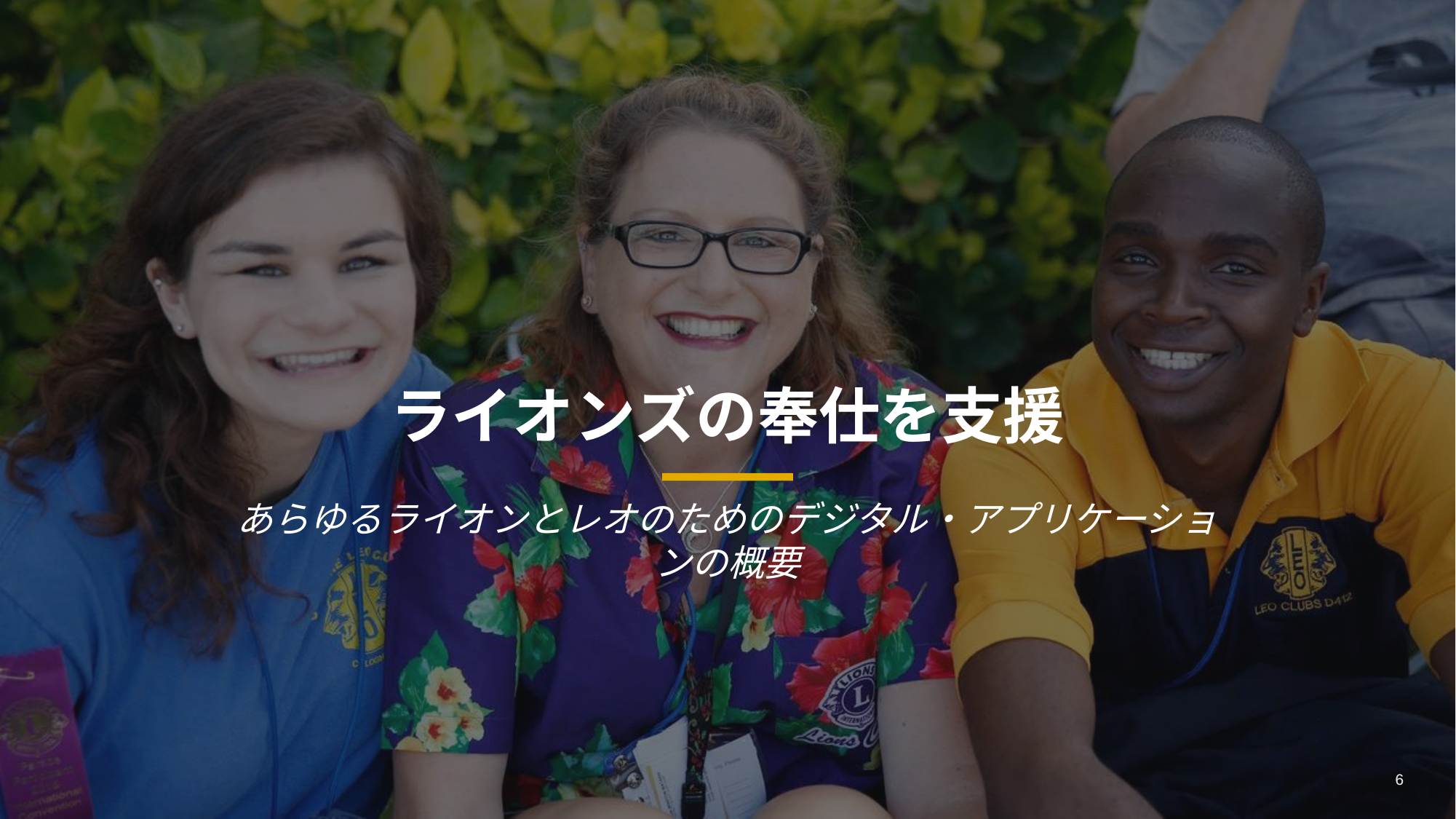

ライオンズの奉仕を支援

あらゆるライオンとレオのためのデジタル・アプリケーションの概要